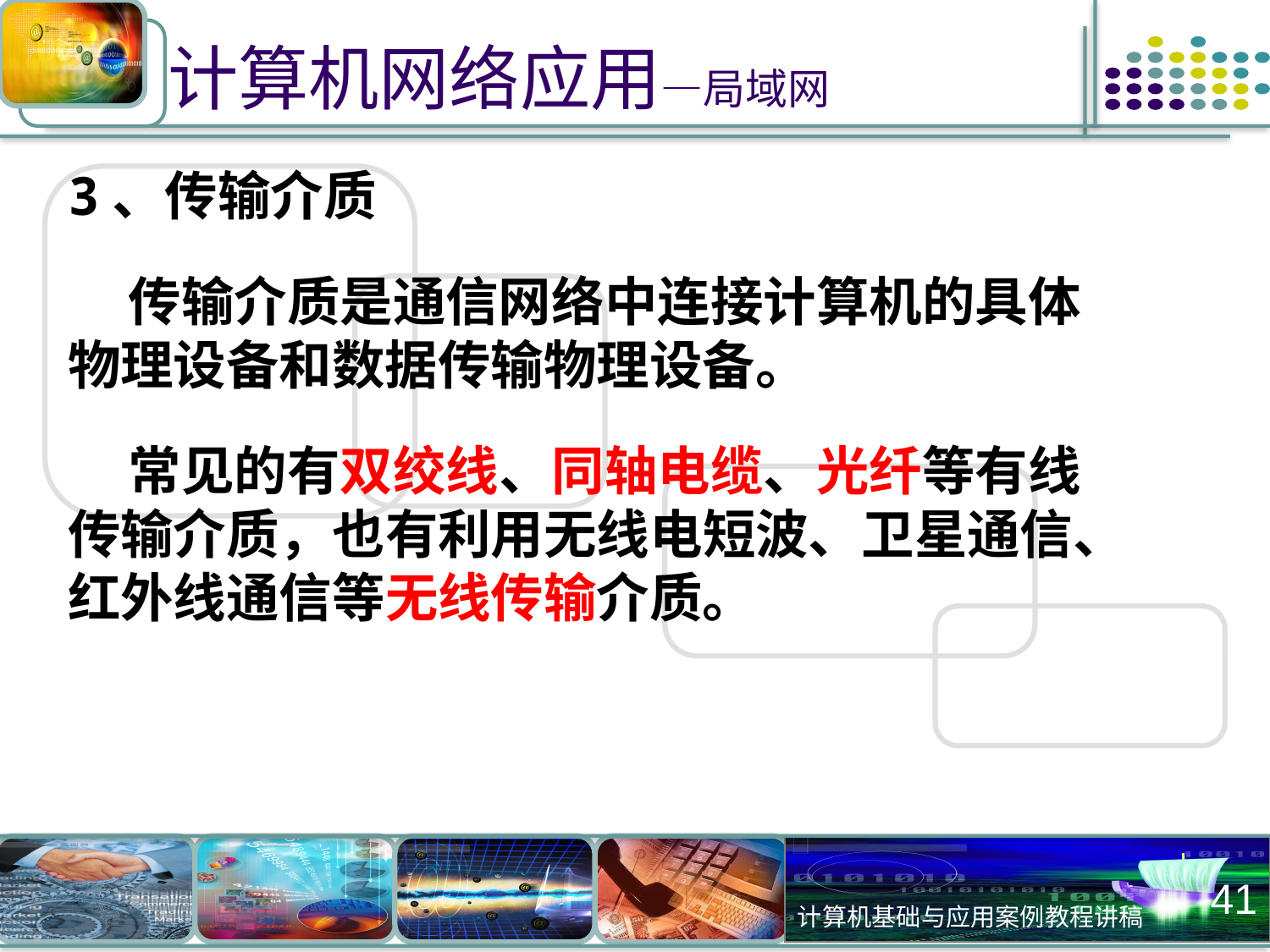

# 计算机网络应用—局域网
3、传输介质
    传输介质是通信网络中连接计算机的具体物理设备和数据传输物理设备。
    常见的有双绞线、同轴电缆、光纤等有线传输介质，也有利用无线电短波、卫星通信、红外线通信等无线传输介质。

41